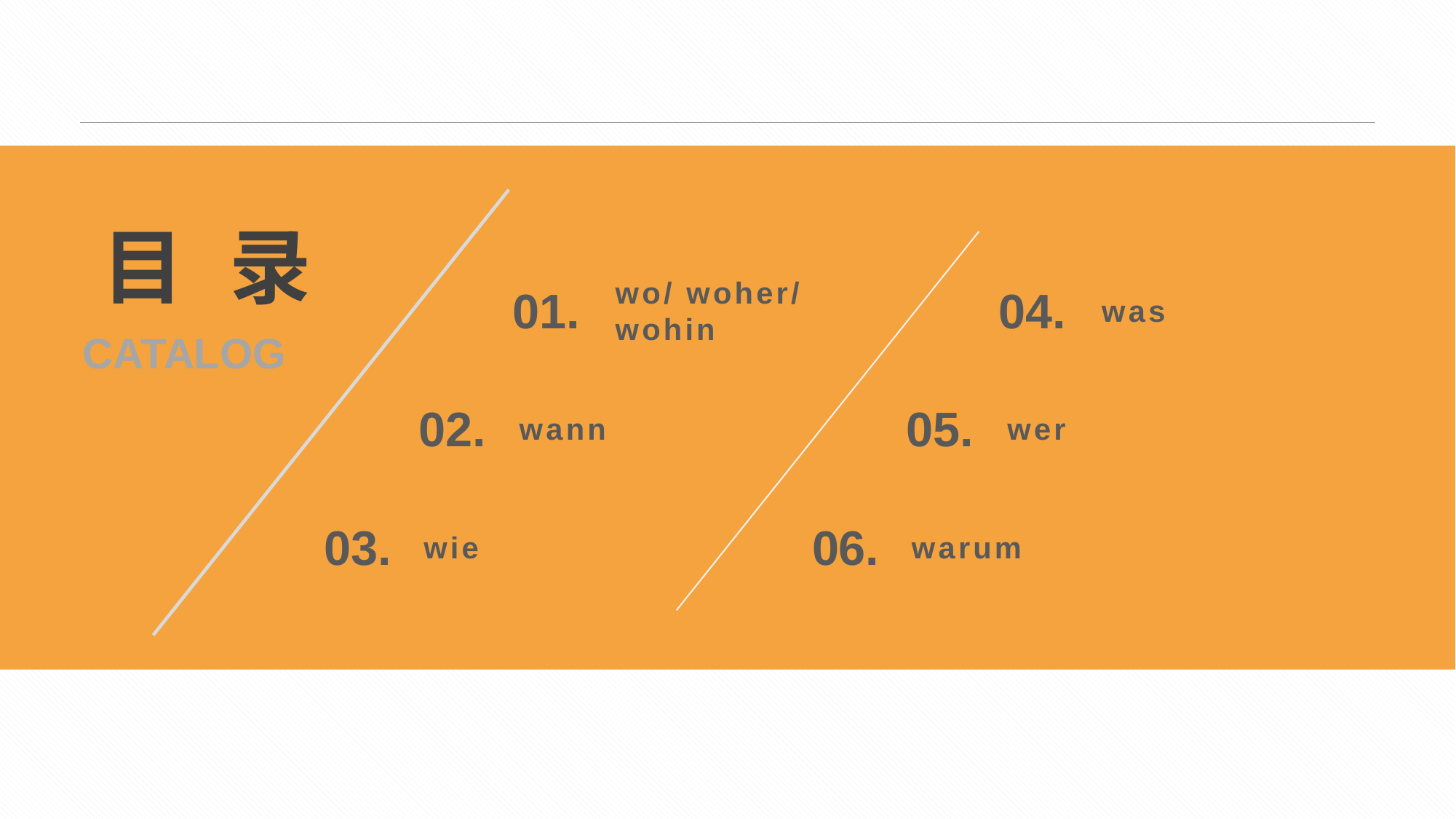

目录
01.
04.
wo/ woher/ wohin
was
CATALOG
02.
05.
wann
wer
03.
06.
wie
warum